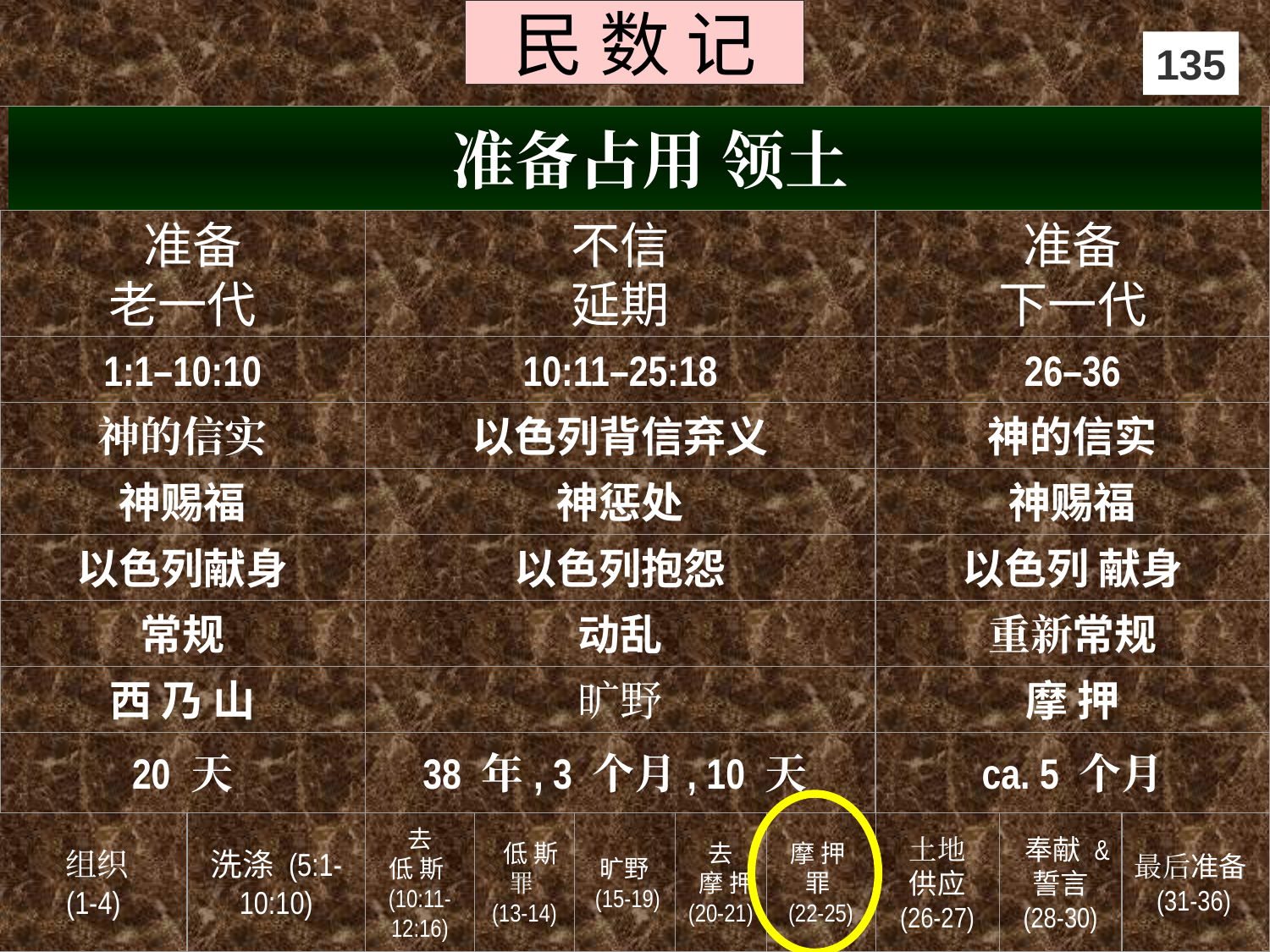

# 民 数 记
135

 准备占用 领土

 准备
老一代

不信
延期

准备
下一代

1:1–10:10

10:11–25:18

26–36

神的信实

以色列背信弃义

神的信实

神赐福

神惩处

神赐福

以色列献身

以色列抱怨

以色列 献身

常规

动乱

重新常规

西 乃 山

旷野

摩 押

20 天

38 年, 3 个月, 10 天

ca. 5 个月

 组织
(1-4)

洗涤 (5:1-10:10)

去
低 斯(10:11-
12:16)

 低 斯罪
(13-14)

旷野
 (15-19)

去
 摩 押 (20-21)

摩 押
罪
(22-25)

土地
供应
(26-27)

 奉献 & 誓言 (28-30)
最后准备
 (31-36)